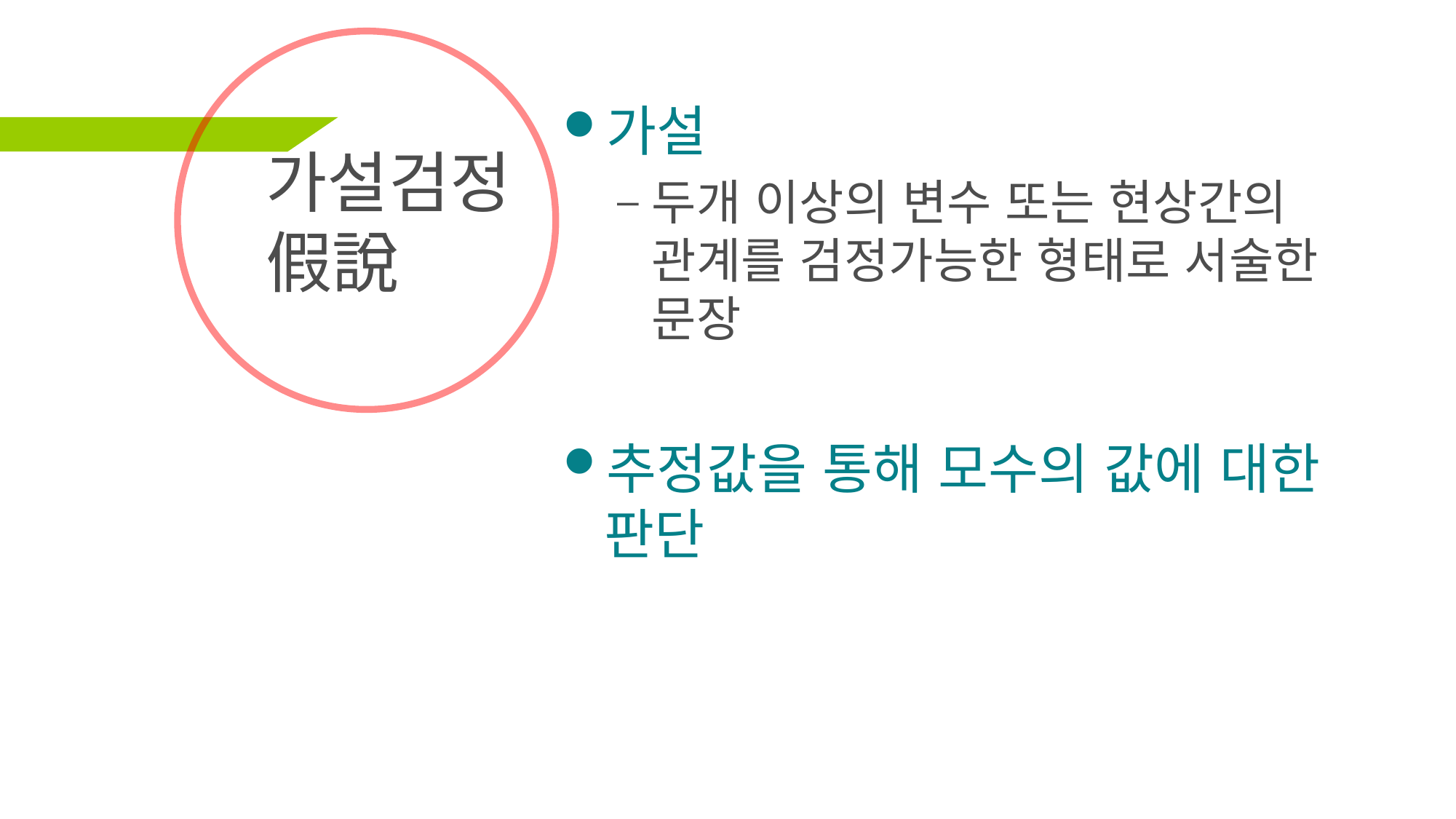

# 가설검정 假說
가설
두개 이상의 변수 또는 현상간의 관계를 검정가능한 형태로 서술한 문장

추정값을 통해 모수의 값에 대한 판단